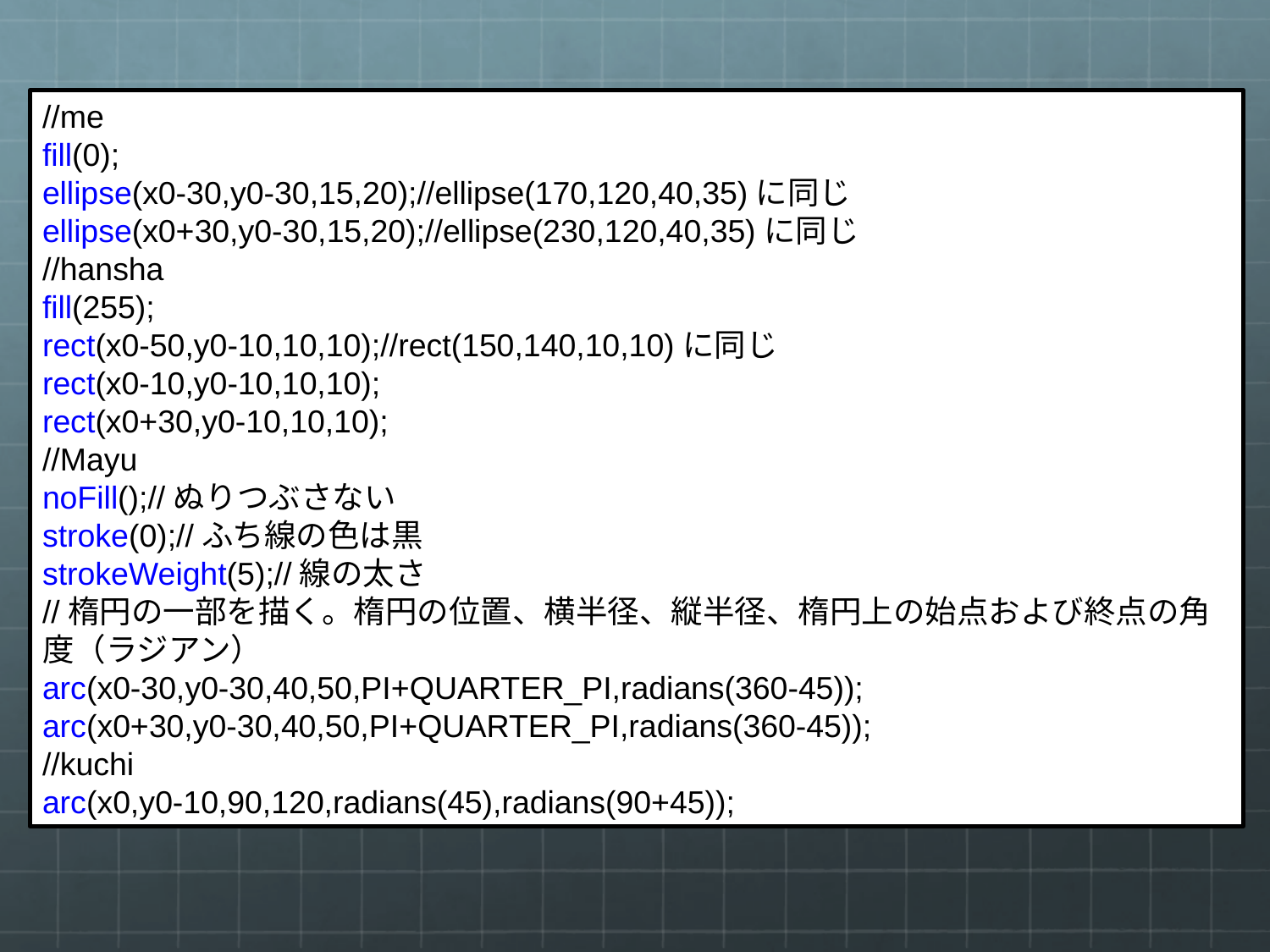

//me
fill(0);
ellipse(x0-30,y0-30,15,20);//ellipse(170,120,40,35)に同じ
ellipse(x0+30,y0-30,15,20);//ellipse(230,120,40,35)に同じ
//hansha
fill(255);
rect(x0-50,y0-10,10,10);//rect(150,140,10,10)に同じ
rect(x0-10,y0-10,10,10);
rect(x0+30,y0-10,10,10);
//Mayu
noFill();//ぬりつぶさない
stroke(0);//ふち線の色は黒
strokeWeight(5);//線の太さ
//楕円の一部を描く。楕円の位置、横半径、縦半径、楕円上の始点および終点の角度（ラジアン）
arc(x0-30,y0-30,40,50,PI+QUARTER_PI,radians(360-45));
arc(x0+30,y0-30,40,50,PI+QUARTER_PI,radians(360-45));
//kuchi
arc(x0,y0-10,90,120,radians(45),radians(90+45));